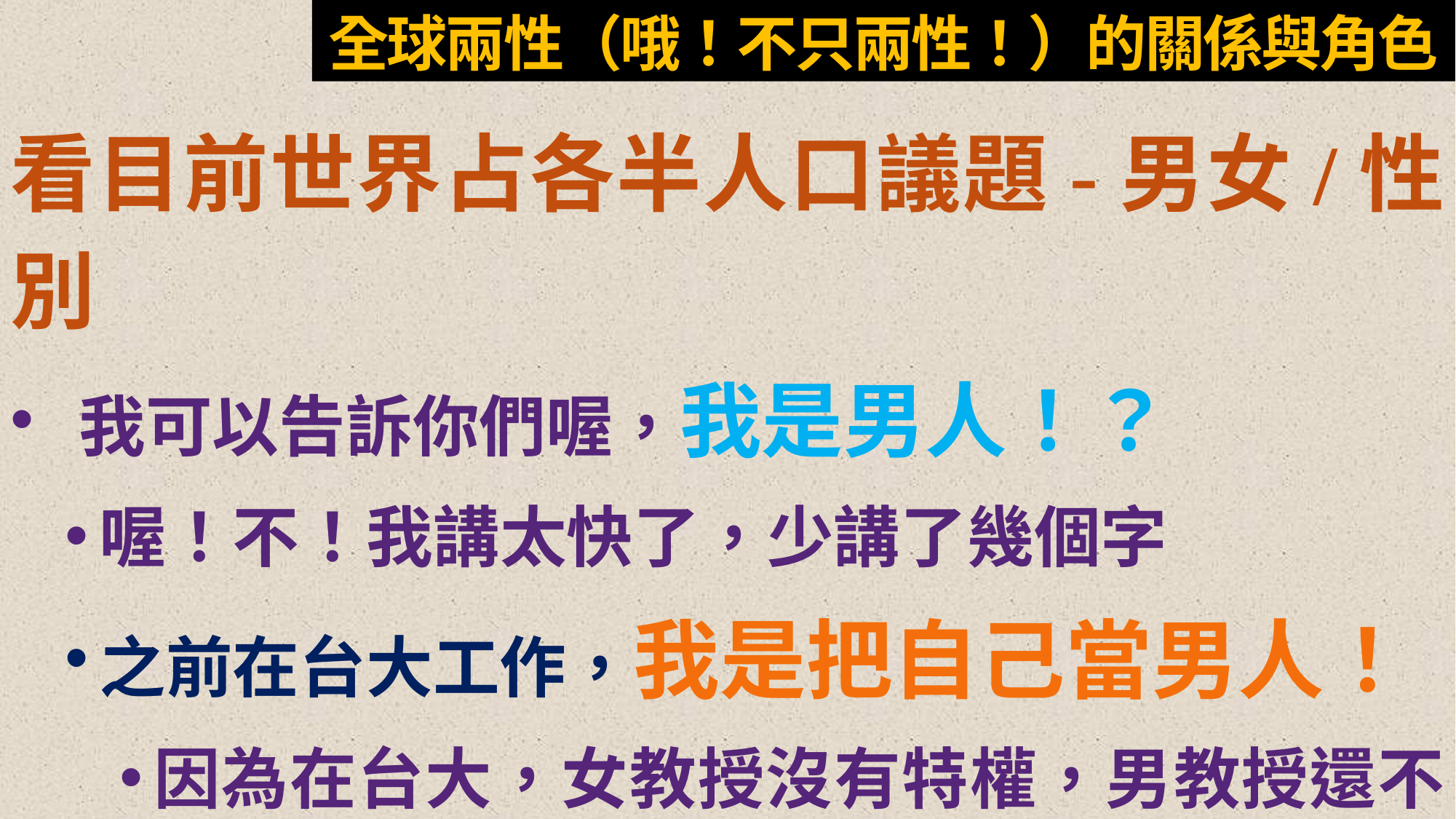

# 全球兩性（哦！不只兩性！）的關係與角色
看目前世界占各半人口議題-男女/性別
我可以告訴你們喔，我是男人！？
喔！不！我講太快了，少講了幾個字
之前在台大工作，我是把自己當男人！
因為在台大，女教授沒有特權，男教授還不時暗地踹妳一下！